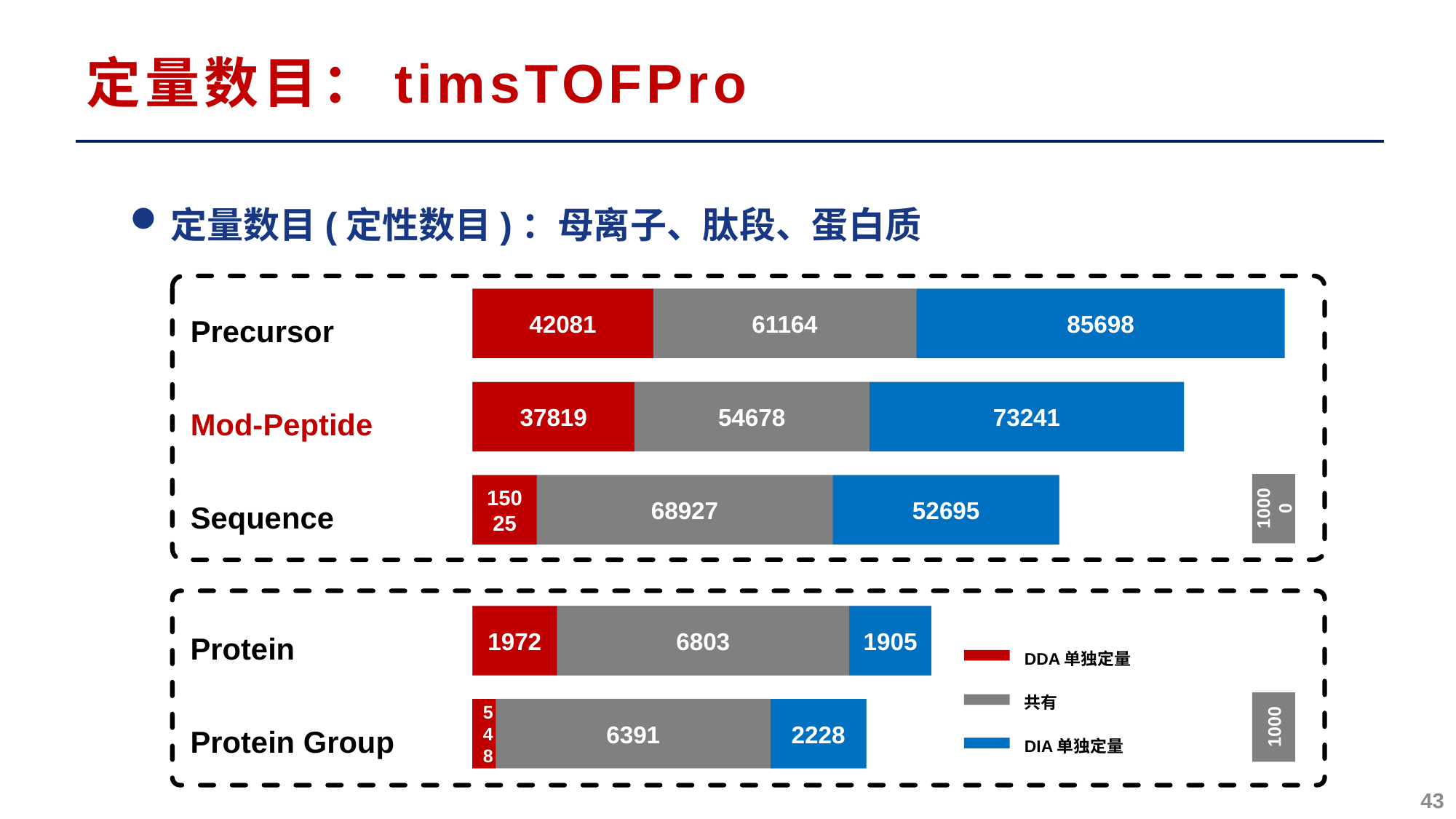

# 定量数目：timsTOFPro
定量数目(定性数目)：母离子、肽段、蛋白质

42081
61164
85698

Precursor
Mod-Peptide

37819
54678
73241
10000
Sequence

68927
52695
15025

6803

1905
1972
Protein
DDA单独定量

共有

DIA单独定量

1000
6391
2228
548

Protein Group
43